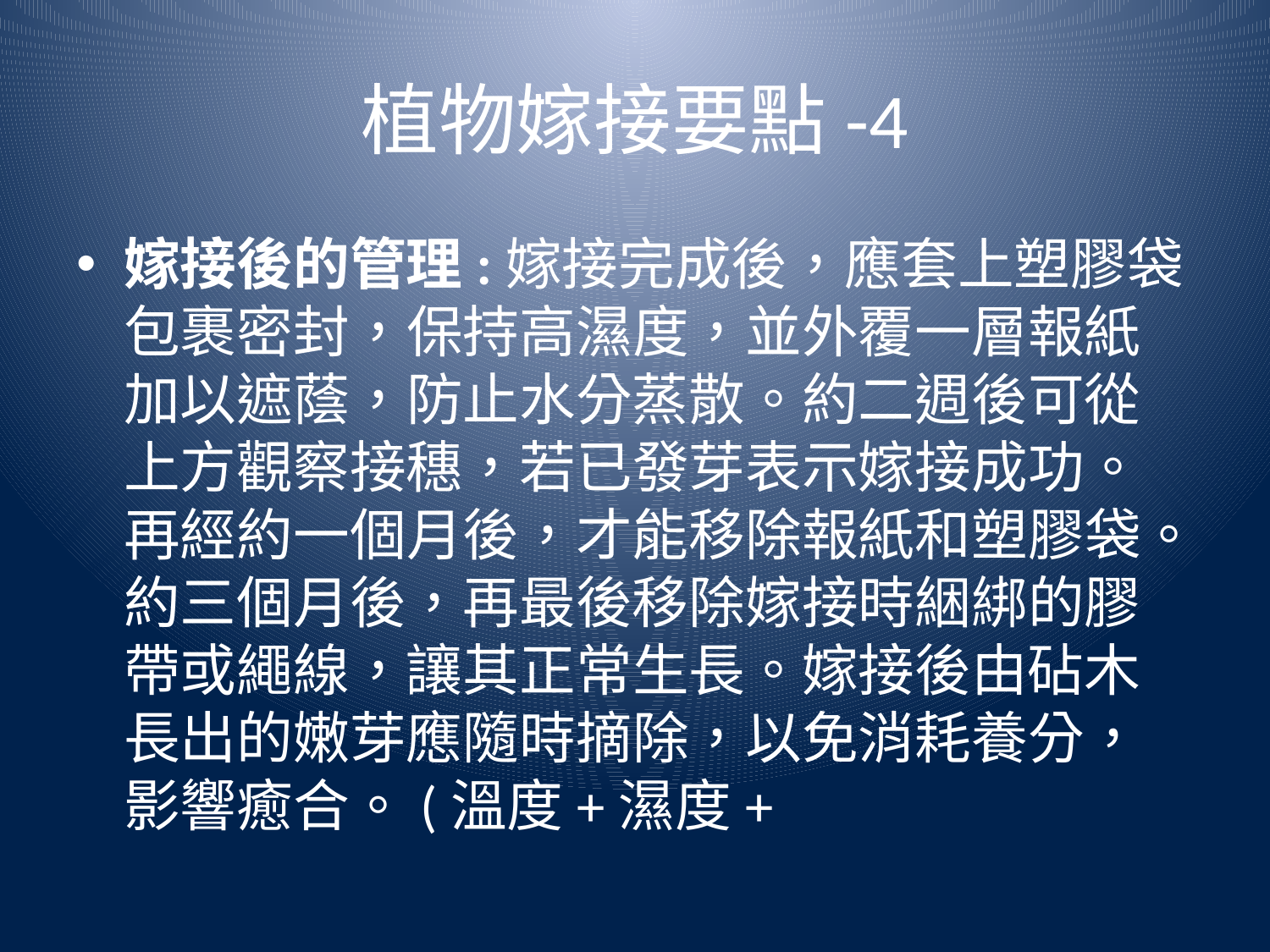

# 植物嫁接要點-4
嫁接後的管理:嫁接完成後，應套上塑膠袋包裹密封，保持高濕度，並外覆一層報紙加以遮蔭，防止水分蒸散。約二週後可從上方觀察接穗，若已發芽表示嫁接成功。再經約一個月後，才能移除報紙和塑膠袋。約三個月後，再最後移除嫁接時綑綁的膠帶或繩線，讓其正常生長。嫁接後由砧木長出的嫩芽應隨時摘除，以免消耗養分，影響癒合。(溫度+濕度+